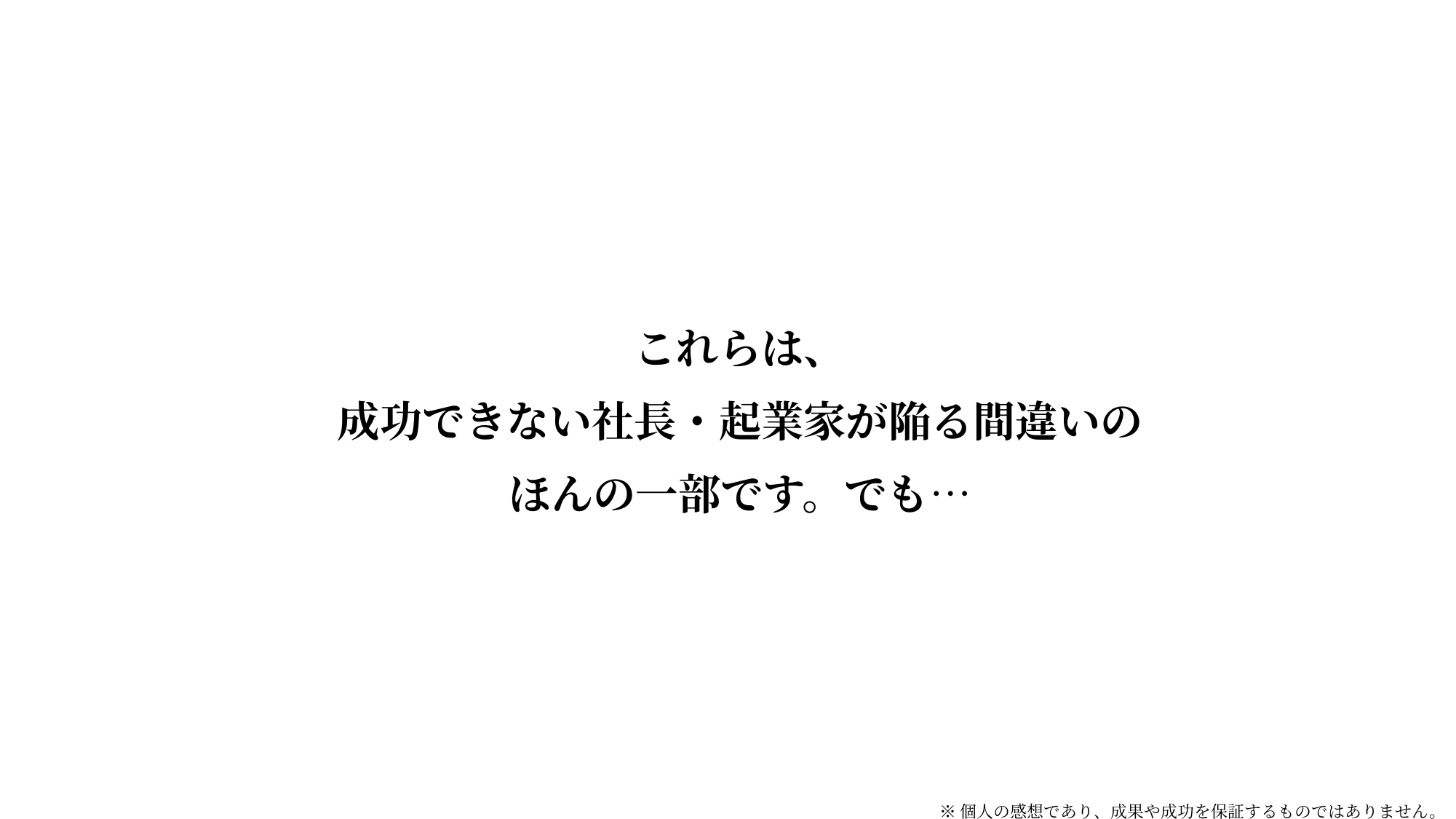

これらは、
成功できない社長・起業家が陥る間違いの
ほんの一部です。でも…
※個人の感想であり、成果や成功を保証するものではありません。